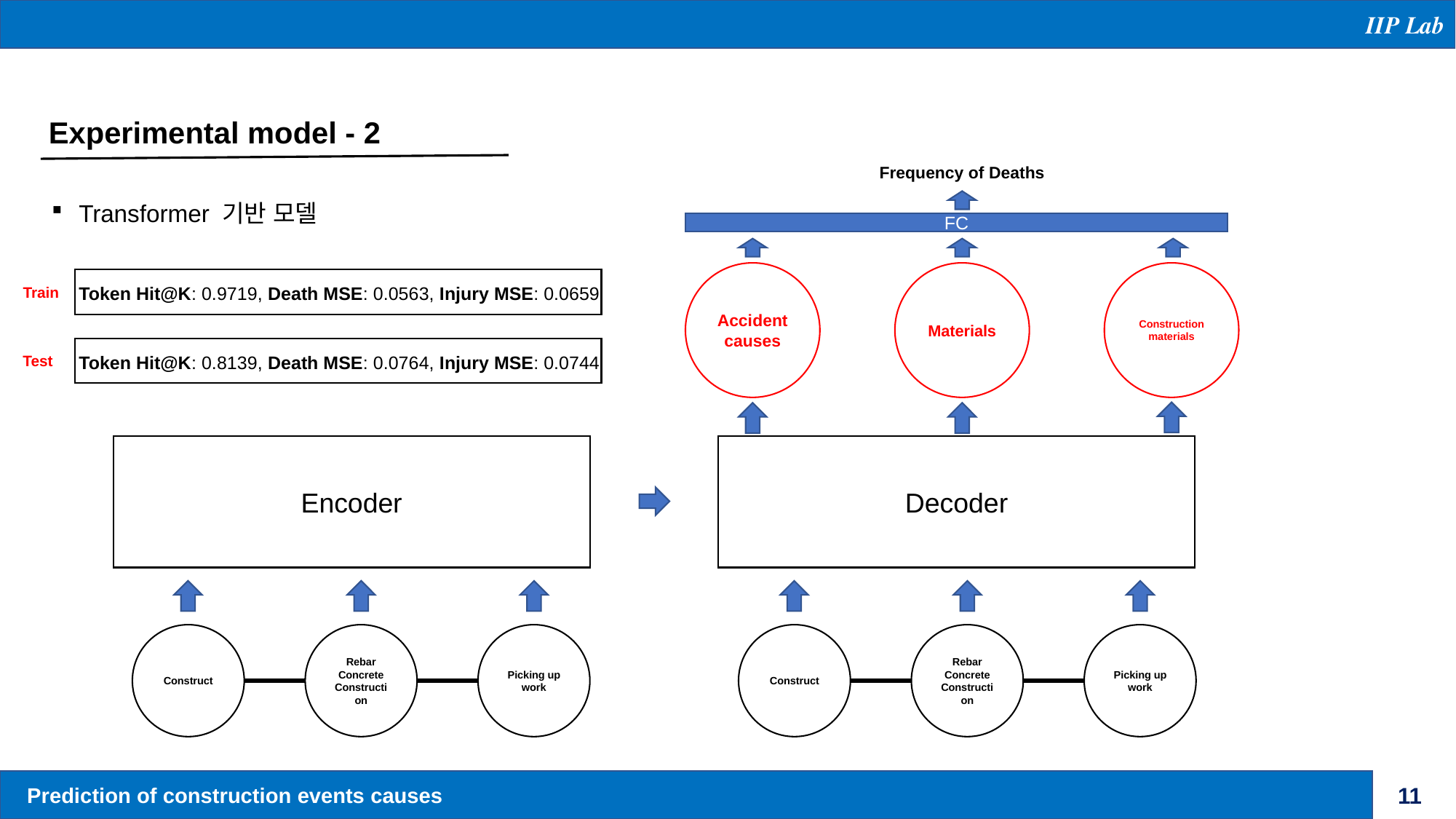

IIP Lab
Experimental model - 2
Frequency of Deaths

Transformer 기반 모델

Token Hit@K: 0.9719, Death MSE: 0.0563, Injury MSE: 0.0659

Token Hit@K: 0.8139, Death MSE: 0.0764, Injury MSE: 0.0744
FC
Accident
causes
Materials
Construction
materials

Train

Test

Encoder
Decoder

Construct
Rebar
Concrete
Construction
Picking up work
Construct
Rebar
Concrete
Construction
Picking up work
Prediction of construction events causes